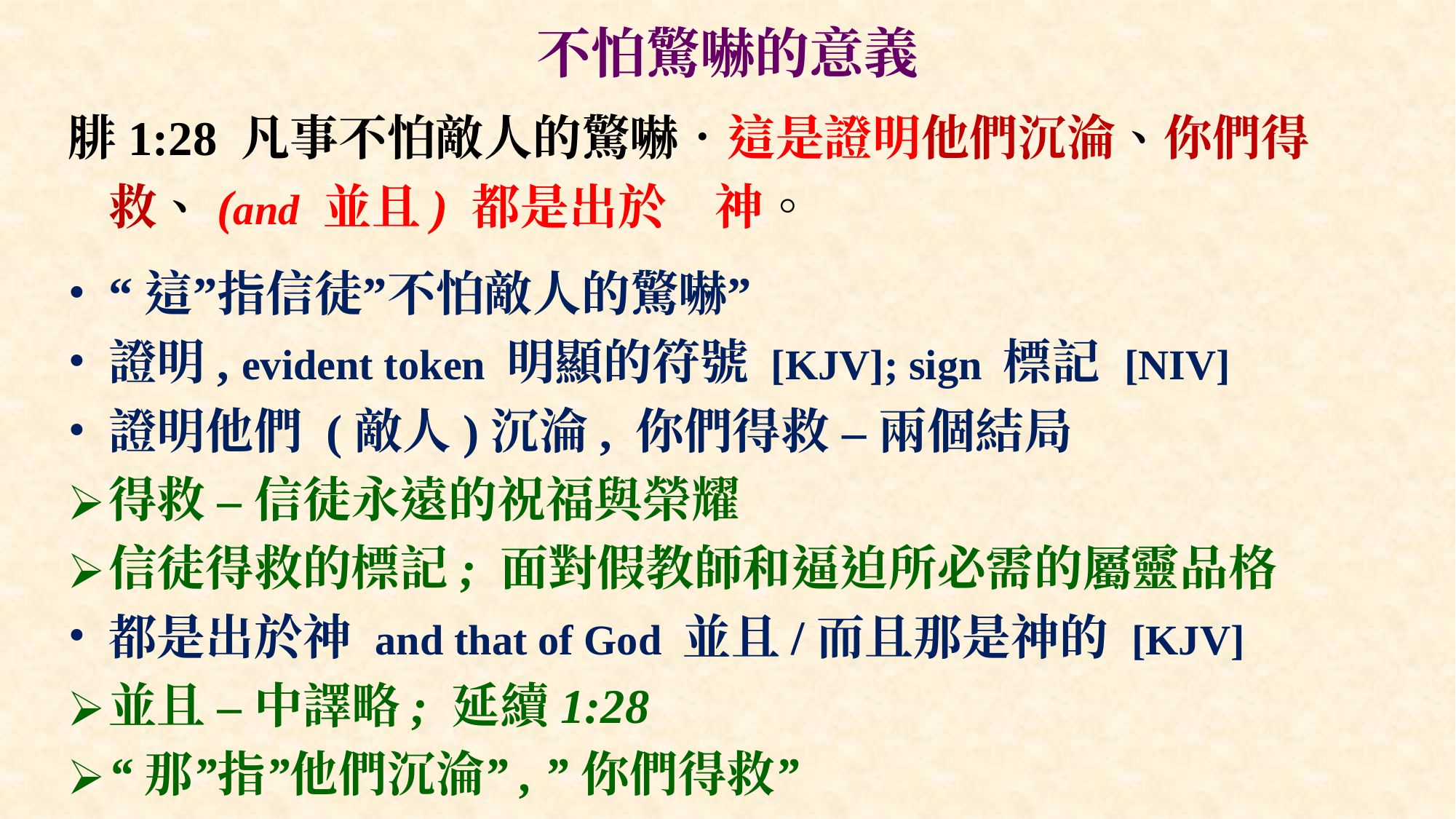

# 不怕驚嚇的意義
腓1:28 凡事不怕敵人的驚嚇．這是證明他們沉淪、你們得救、(and 並且) 都是出於　神。
“這”指信徒”不怕敵人的驚嚇”
證明, evident token 明顯的符號 [KJV]; sign 標記 [NIV]
證明他們 (敵人)沉淪, 你們得救 – 兩個結局
得救 – 信徒永遠的祝福與榮耀
信徒得救的標記; 面對假教師和逼迫所必需的屬靈品格
都是出於神 and that of God 並且/而且那是神的 [KJV]
並且 – 中譯略; 延續1:28
“那”指”他們沉淪”, ”你們得救”
“是神的” – 在神的計劃和許可中; 信徒的把握